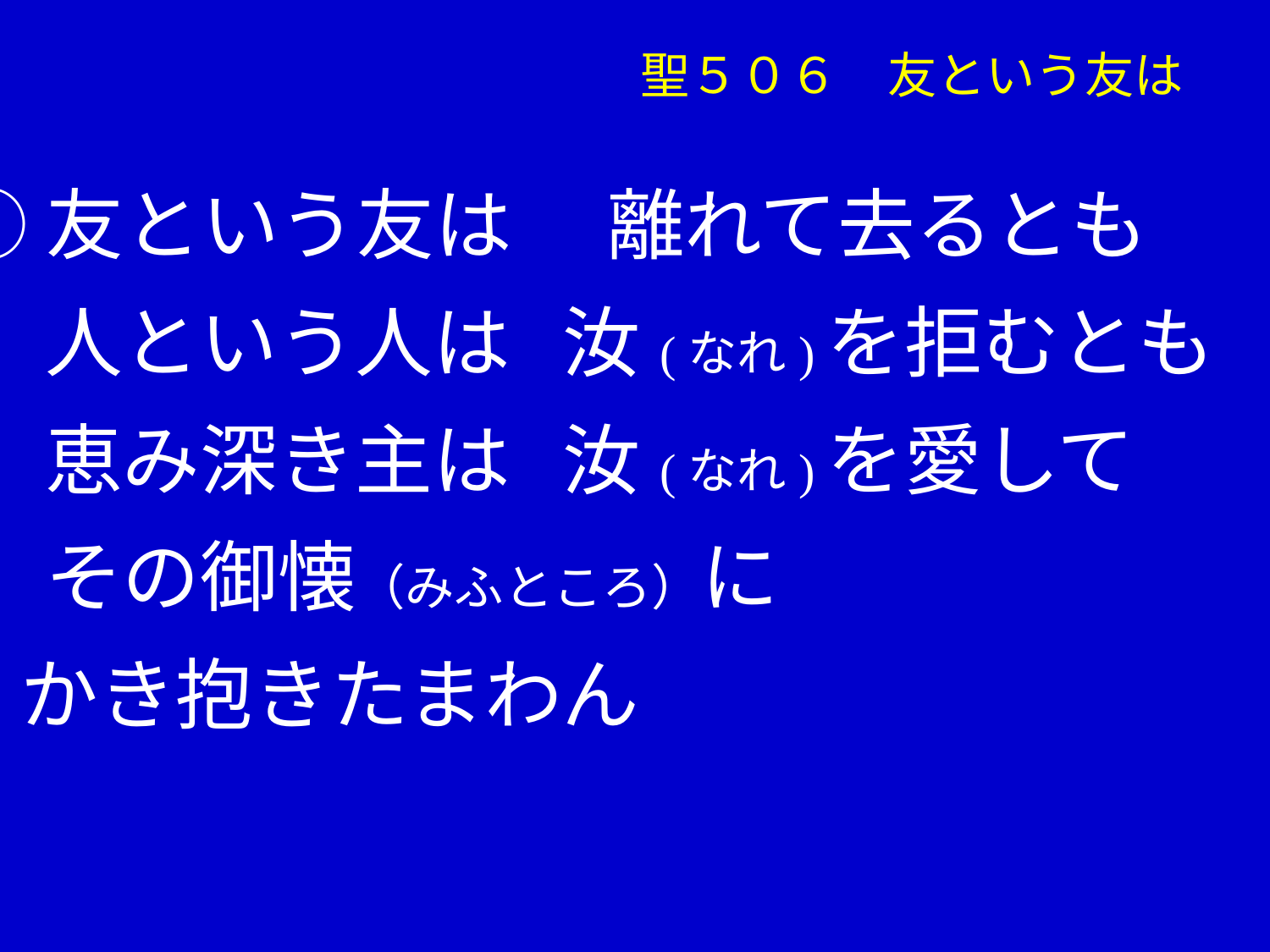

聖５０６　友という友は
①友という友は　 離れて去るとも
　 人という人は   汝(なれ)を拒むとも
　 恵み深き主は   汝(なれ)を愛して
　 その御懐（みふところ）に
   かき抱きたまわん